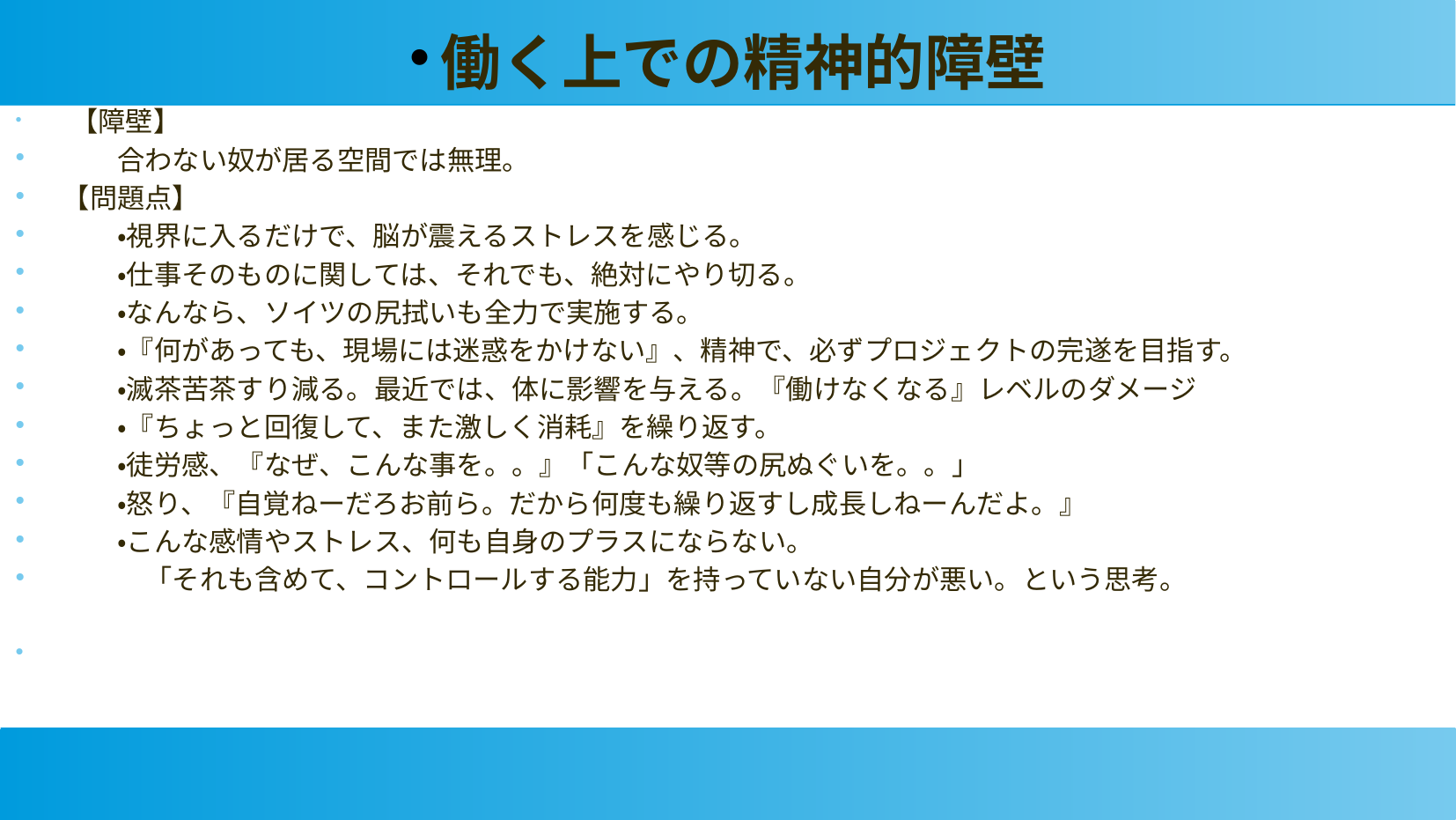

働く上での精神的障壁
 【障壁】
　　合わない奴が居る空間では無理。
【問題点】
　　・視界に入るだけで、脳が震えるストレスを感じる。
　　・仕事そのものに関しては、それでも、絶対にやり切る。
　　・なんなら、ソイツの尻拭いも全力で実施する。
　　・『何があっても、現場には迷惑をかけない』、精神で、必ずプロジェクトの完遂を目指す。
　　・滅茶苦茶すり減る。最近では、体に影響を与える。『働けなくなる』レベルのダメージ
　　・『ちょっと回復して、また激しく消耗』を繰り返す。
　　・徒労感、『なぜ、こんな事を。。』「こんな奴等の尻ぬぐいを。。」
　　・怒り、『自覚ねーだろお前ら。だから何度も繰り返すし成長しねーんだよ。』
　　・こんな感情やストレス、何も自身のプラスにならない。
　　　「それも含めて、コントロールする能力」を持っていない自分が悪い。という思考。